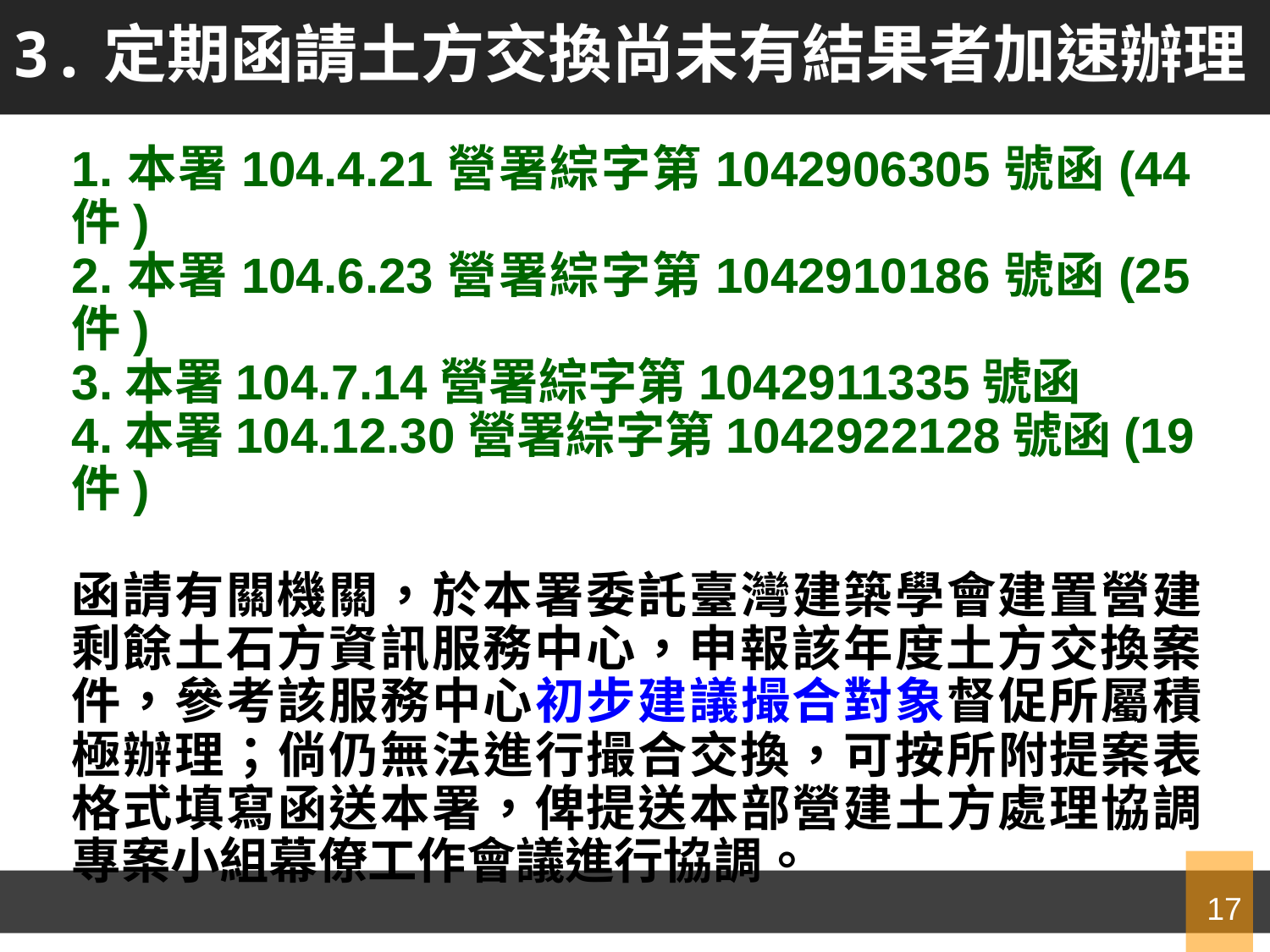

3.定期函請土方交換尚未有結果者加速辦理
1.本署104.4.21營署綜字第1042906305號函(44件)
2.本署104.6.23營署綜字第1042910186號函(25件)
3.本署104.7.14營署綜字第1042911335號函
4.本署104.12.30營署綜字第1042922128號函(19件)

函請有關機關，於本署委託臺灣建築學會建置營建剩餘土石方資訊服務中心，申報該年度土方交換案件，參考該服務中心初步建議撮合對象督促所屬積極辦理；倘仍無法進行撮合交換，可按所附提案表格式填寫函送本署，俾提送本部營建土方處理協調專案小組幕僚工作會議進行協調。
17